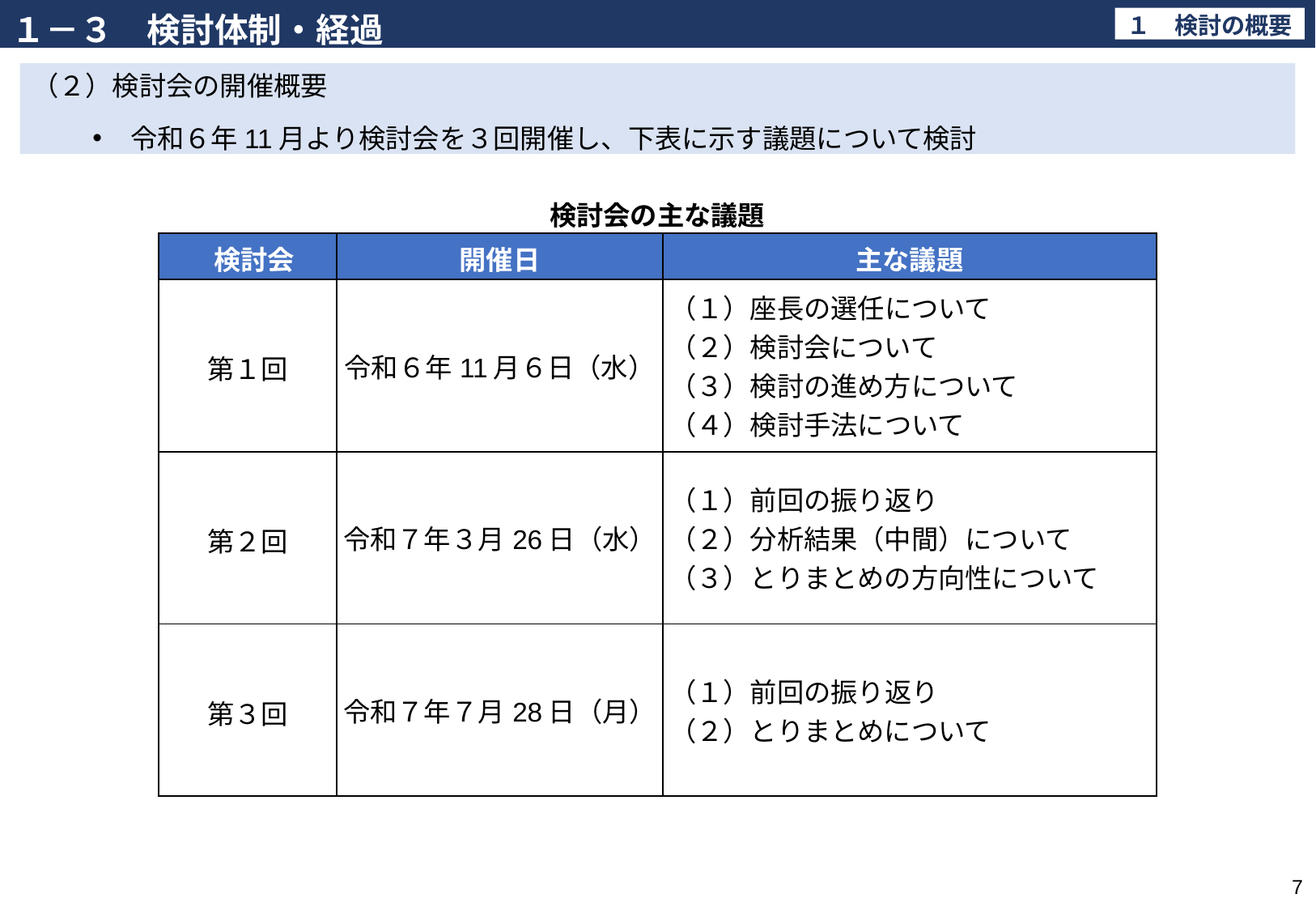

１－３　検討体制・経過
１　検討の概要
（２）検討会の開催概要
令和６年11月より検討会を３回開催し、下表に示す議題について検討
検討会の主な議題
| 検討会 | 開催日 | 主な議題 |
| --- | --- | --- |
| 第１回 | 令和６年11月６日（水） | （１）座長の選任について （２）検討会について （３）検討の進め方について （４）検討手法について |
| 第２回 | 令和７年３月26日（水） | （１）前回の振り返り （２）分析結果（中間）について （３）とりまとめの方向性について |
| 第３回 | 令和７年７月28日（月） | （１）前回の振り返り （２）とりまとめについて |
7